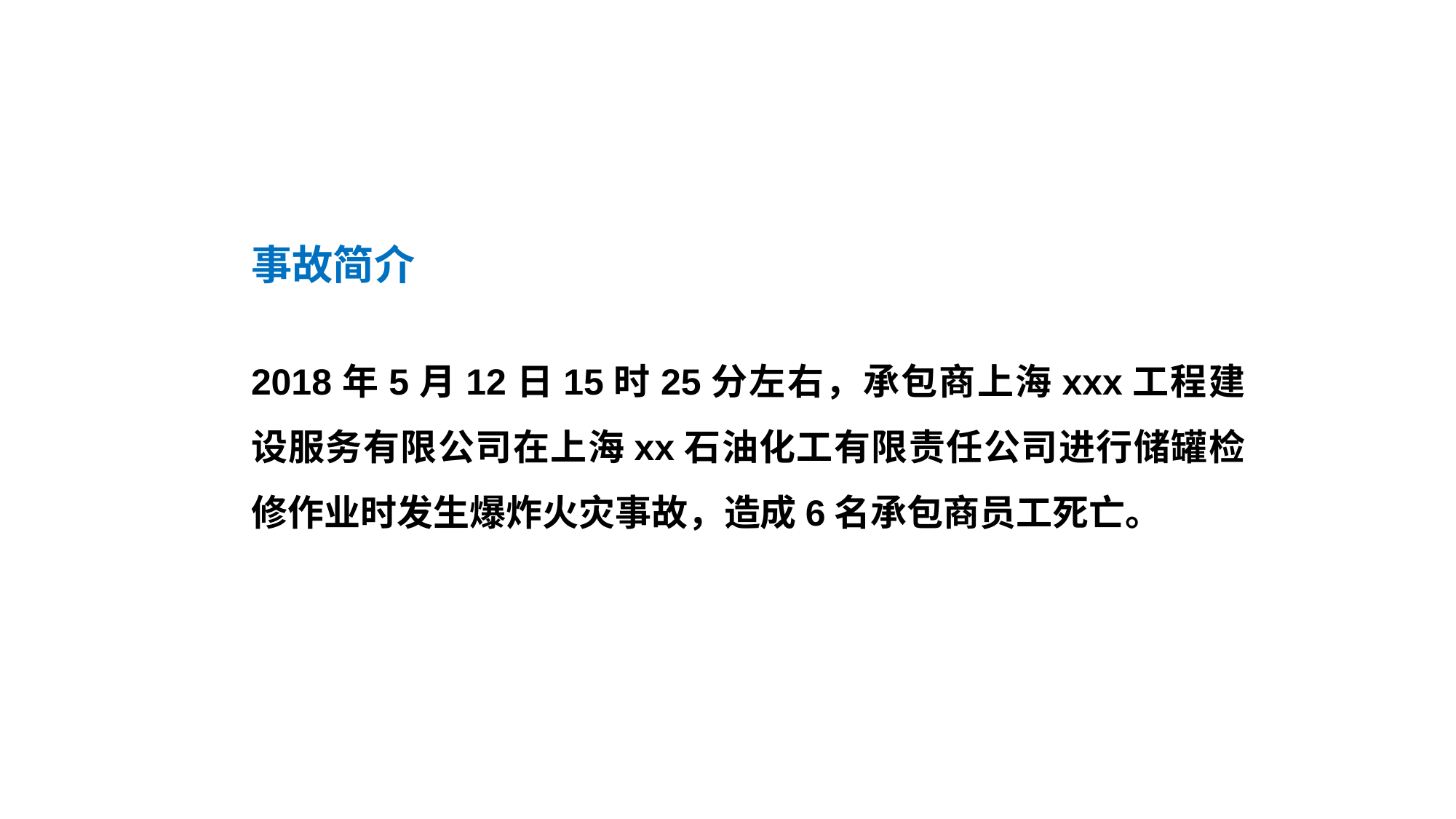

#
事故简介

2018年5月12日15时25分左右，承包商上海xxx工程建设服务有限公司在上海xx石油化工有限责任公司进行储罐检修作业时发生爆炸火灾事故，造成6名承包商员工死亡。